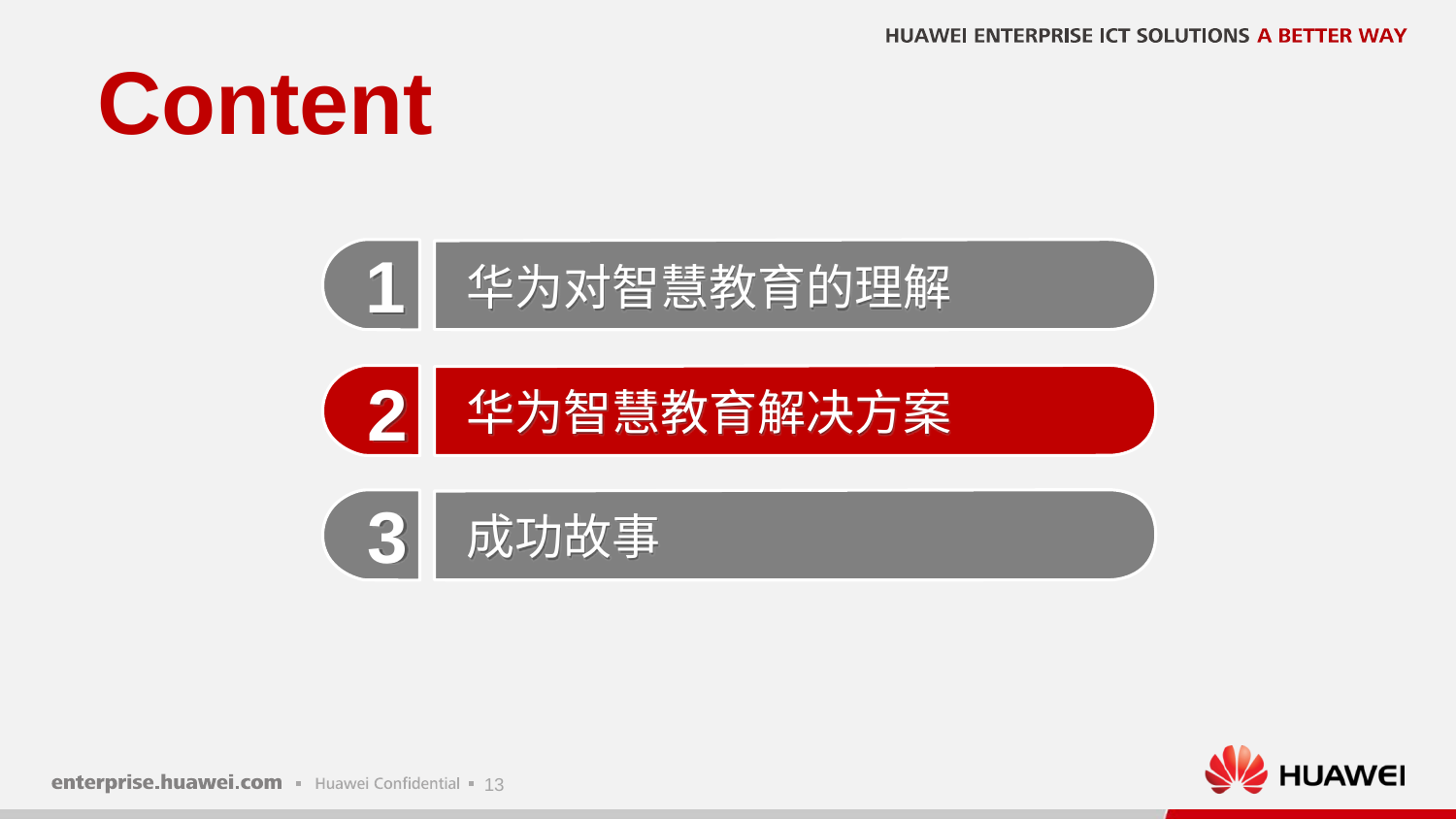

Content
1

华为对智慧教育的理解
2

华为智慧教育解决方案
3

成功故事